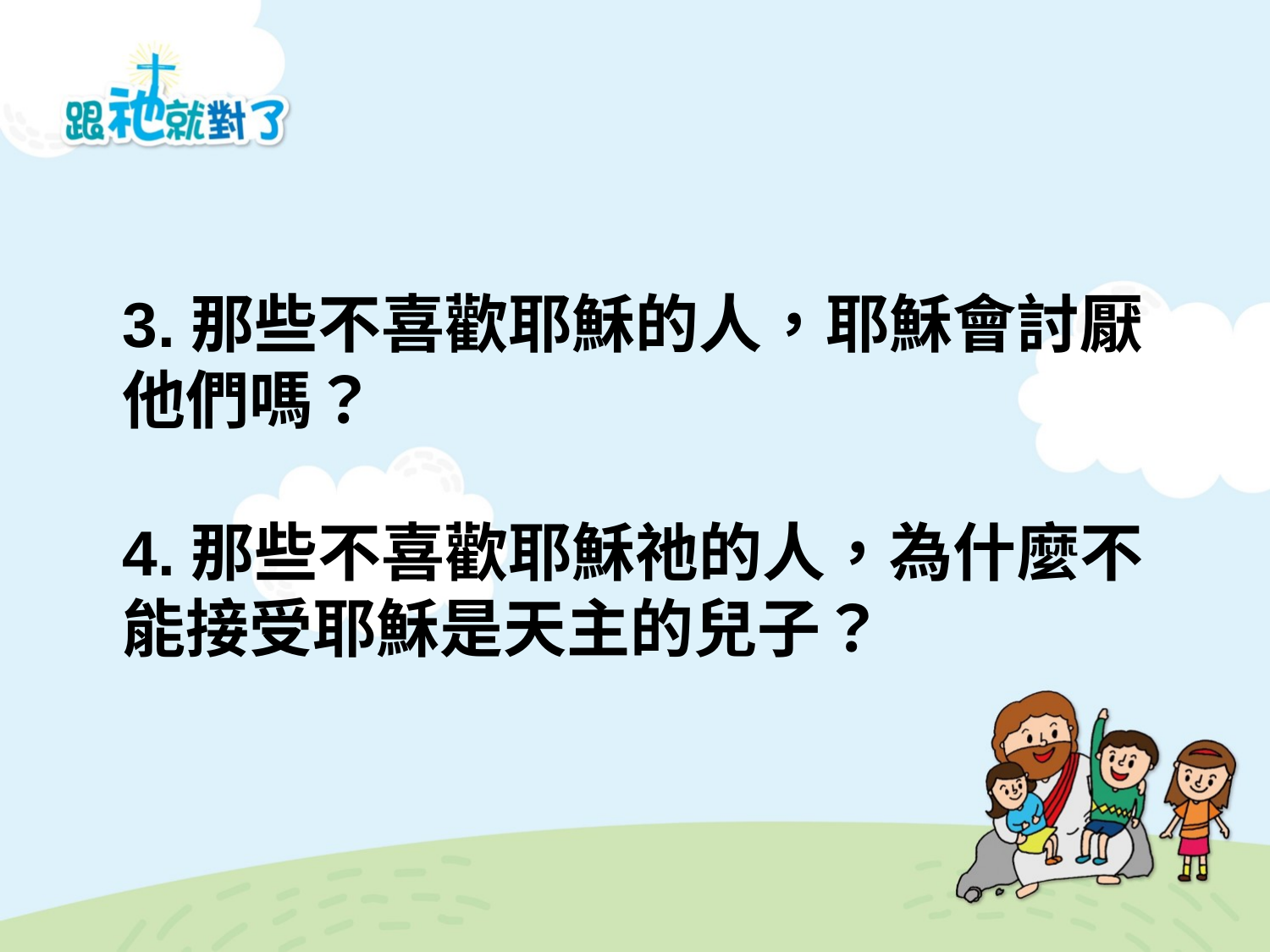

3.那些不喜歡耶穌的人，耶穌會討厭他們嗎？

4.那些不喜歡耶穌祂的人，為什麼不能接受耶穌是天主的兒子？